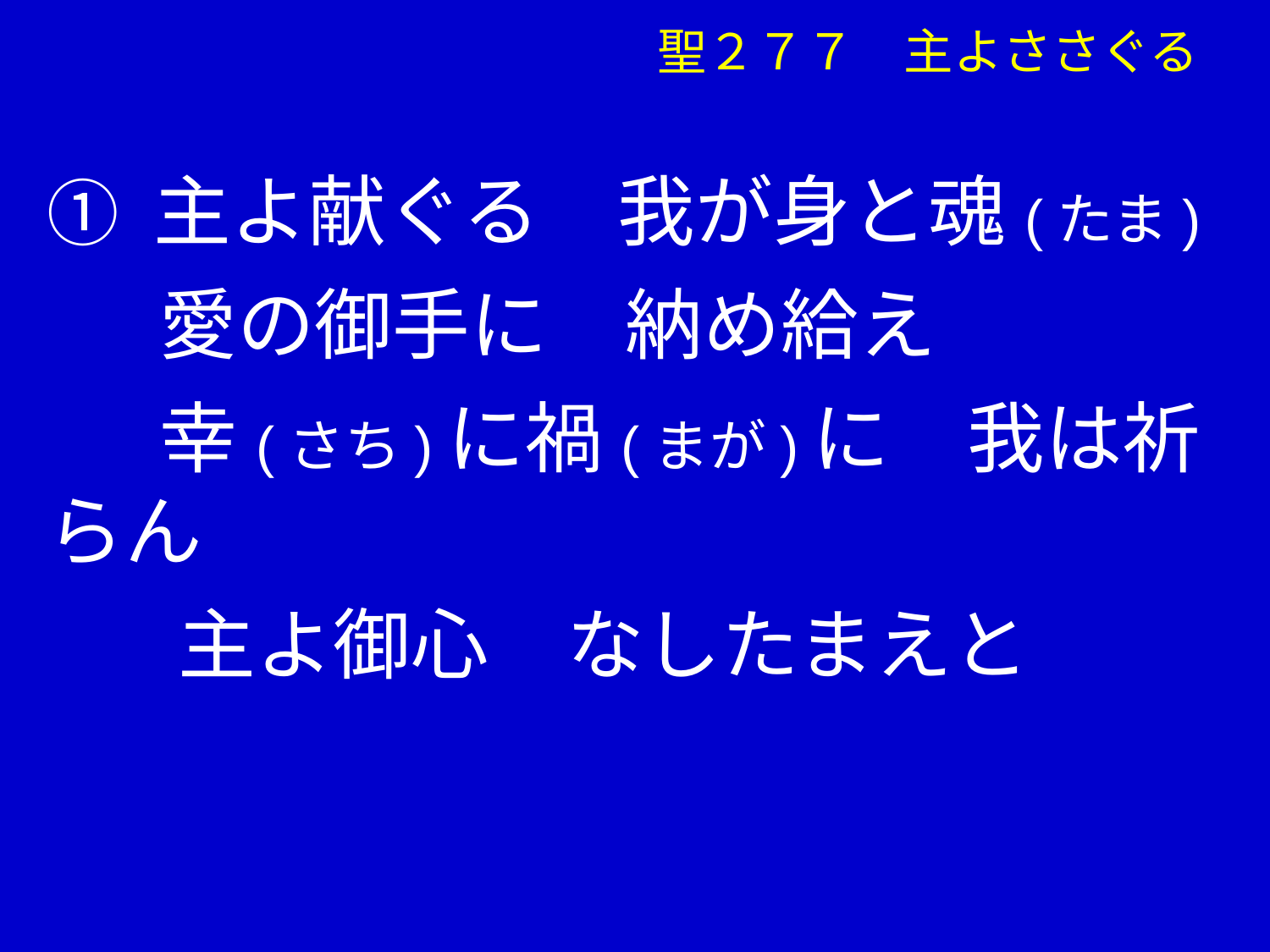

聖２７７　主よささぐる
① 主よ献ぐる　我が身と魂(たま)
　  愛の御手に　納め給え
　  幸(さち)に禍(まが)に　我は祈らん
  　主よ御心　なしたまえと